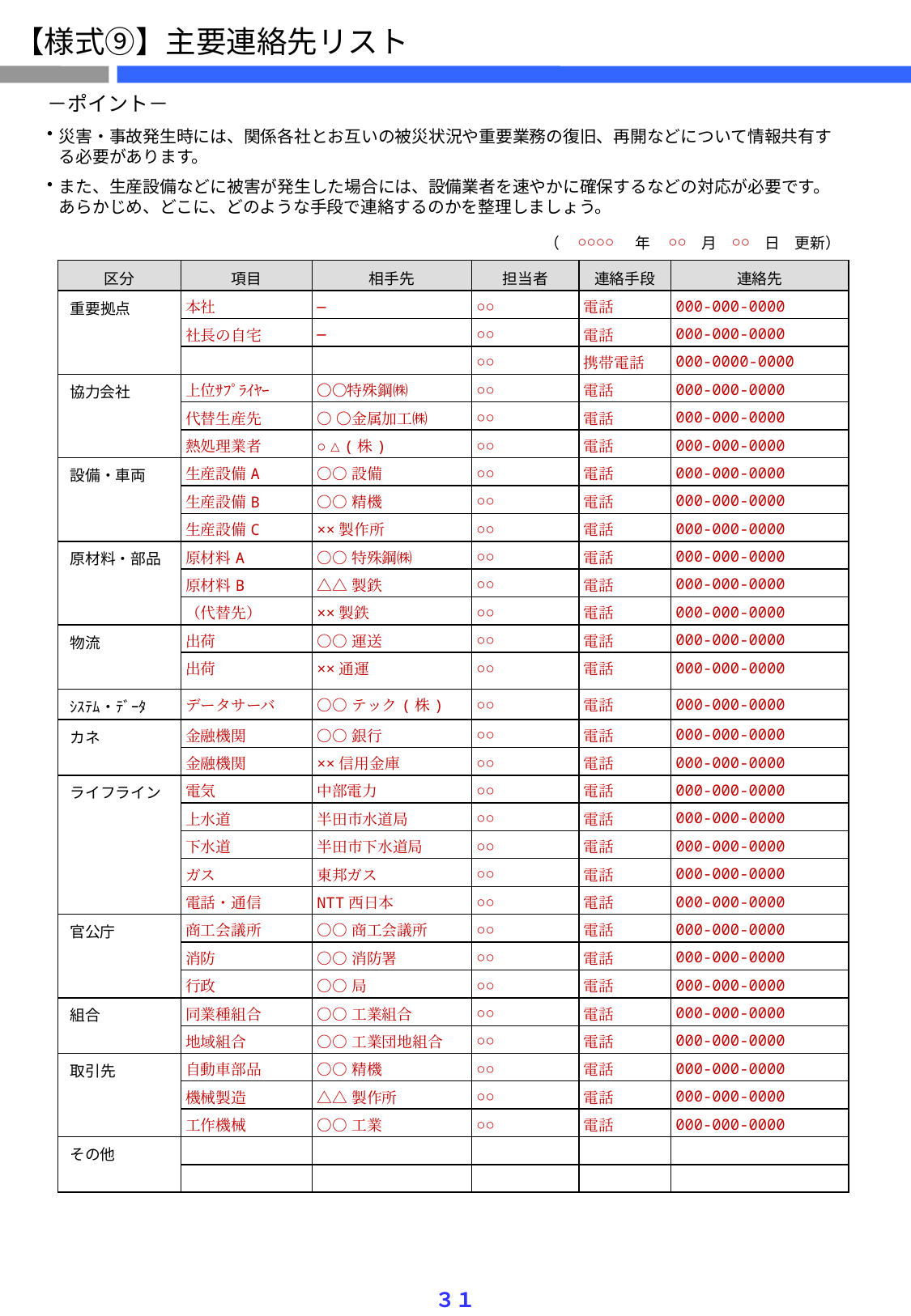

【様式⑨】主要連絡先リスト
－ポイント－
災害・事故発生時には、関係各社とお互いの被災状況や重要業務の復旧、再開などについて情報共有する必要があります。
また、生産設備などに被害が発生した場合には、設備業者を速やかに確保するなどの対応が必要です。あらかじめ、どこに、どのような手段で連絡するのかを整理しましょう。
| （ | ○○○○ | 年 | ○○ | 月 | ○○ | 日　更新） |
| --- | --- | --- | --- | --- | --- | --- |
| 区分 | 項目 | 相手先 | 担当者 | 連絡手段 | 連絡先 |
| --- | --- | --- | --- | --- | --- |
| 重要拠点 | 本社 | ― | ○○ | 電話 | 000-000-0000 |
|  | 社長の自宅 | ― | ○○ | 電話 | 000-000-0000 |
|  |  |  | ○○ | 携帯電話 | 000-0000-0000 |
| 協力会社 | 上位ｻﾌﾟﾗｲﾔｰ | 〇〇特殊鋼㈱ | ○○ | 電話 | 000-000-0000 |
|  | 代替生産先 | ○〇金属加工㈱ | ○○ | 電話 | 000-000-0000 |
|  | 熱処理業者 | ○△(株) | ○○ | 電話 | 000-000-0000 |
| 設備・車両 | 生産設備A | ○○設備 | ○○ | 電話 | 000-000-0000 |
|  | 生産設備B | ○○精機 | ○○ | 電話 | 000-000-0000 |
|  | 生産設備C | ××製作所 | ○○ | 電話 | 000-000-0000 |
| 原材料・部品 | 原材料A | ○○特殊鋼㈱ | ○○ | 電話 | 000-000-0000 |
|  | 原材料B | △△製鉄 | ○○ | 電話 | 000-000-0000 |
|  | （代替先） | ××製鉄 | ○○ | 電話 | 000-000-0000 |
| 物流 | 出荷 | ○○運送 | ○○ | 電話 | 000-000-0000 |
|  | 出荷 | ××通運 | ○○ | 電話 | 000-000-0000 |
| ｼｽﾃﾑ・ﾃﾞｰﾀ | データサーバ | ○○テック(株) | ○○ | 電話 | 000-000-0000 |
| カネ | 金融機関 | ○○銀行 | ○○ | 電話 | 000-000-0000 |
|  | 金融機関 | ××信用金庫 | ○○ | 電話 | 000-000-0000 |
| ライフライン | 電気 | 中部電力 | ○○ | 電話 | 000-000-0000 |
|  | 上水道 | 半田市水道局 | ○○ | 電話 | 000-000-0000 |
|  | 下水道 | 半田市下水道局 | ○○ | 電話 | 000-000-0000 |
|  | ガス | 東邦ガス | ○○ | 電話 | 000-000-0000 |
|  | 電話・通信 | NTT西日本 | ○○ | 電話 | 000-000-0000 |
| 官公庁 | 商工会議所 | ○○商工会議所 | ○○ | 電話 | 000-000-0000 |
|  | 消防 | ○○消防署 | ○○ | 電話 | 000-000-0000 |
|  | 行政 | ○○局 | ○○ | 電話 | 000-000-0000 |
| 組合 | 同業種組合 | ○○工業組合 | ○○ | 電話 | 000-000-0000 |
|  | 地域組合 | ○○工業団地組合 | ○○ | 電話 | 000-000-0000 |
| 取引先 | 自動車部品 | ○○精機 | ○○ | 電話 | 000-000-0000 |
|  | 機械製造 | △△製作所 | ○○ | 電話 | 000-000-0000 |
|  | 工作機械 | ○○工業 | ○○ | 電話 | 000-000-0000 |
| その他 |  |  |  |  |  |
|  |  |  |  |  |  |
３１